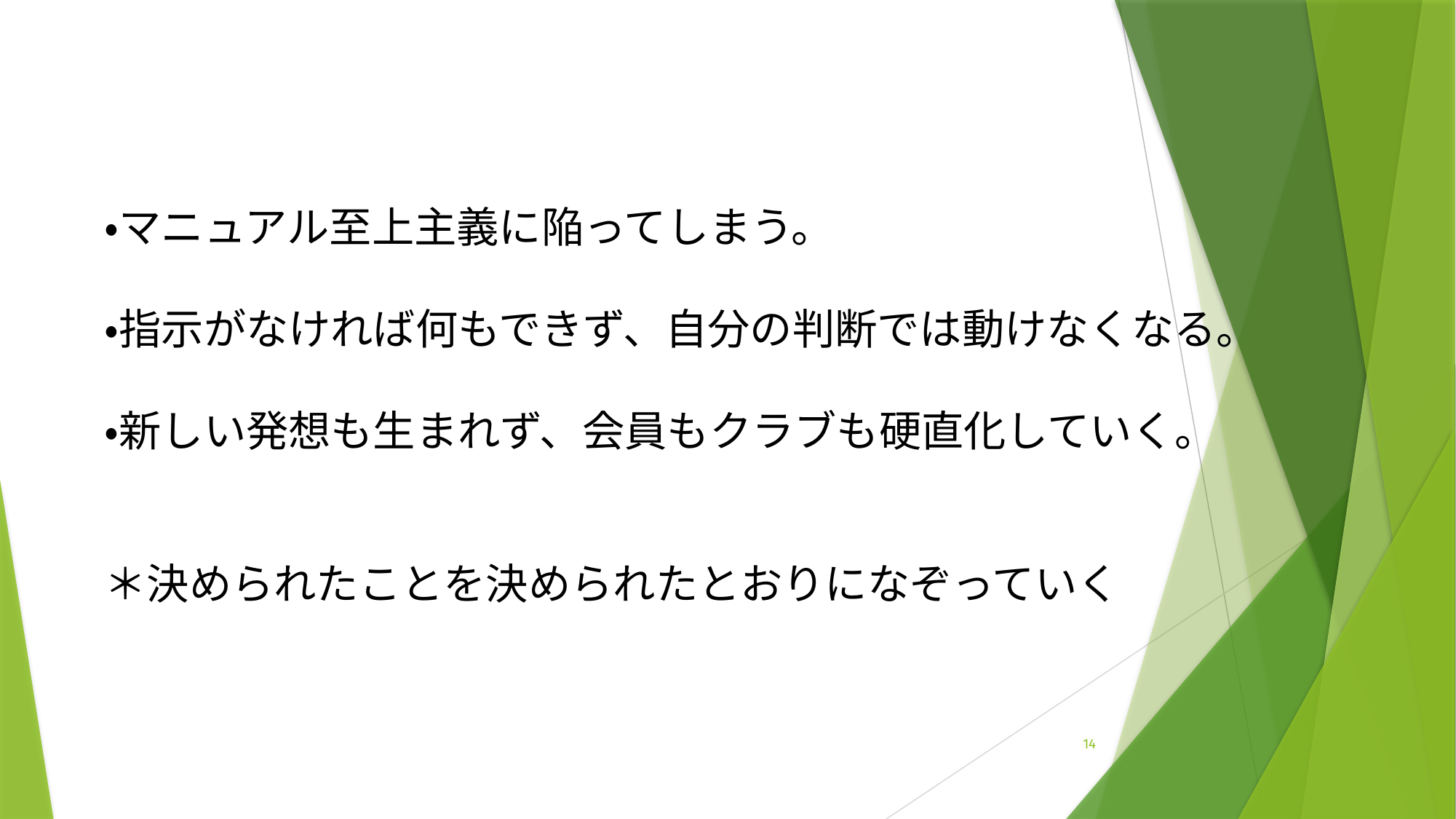

・マニュアル至上主義に陥ってしまう。

・指示がなければ何もできず、自分の判断では動けなくなる。

・新しい発想も生まれず、会員もクラブも硬直化していく。

＊決められたことを決められたとおりになぞっていく
14